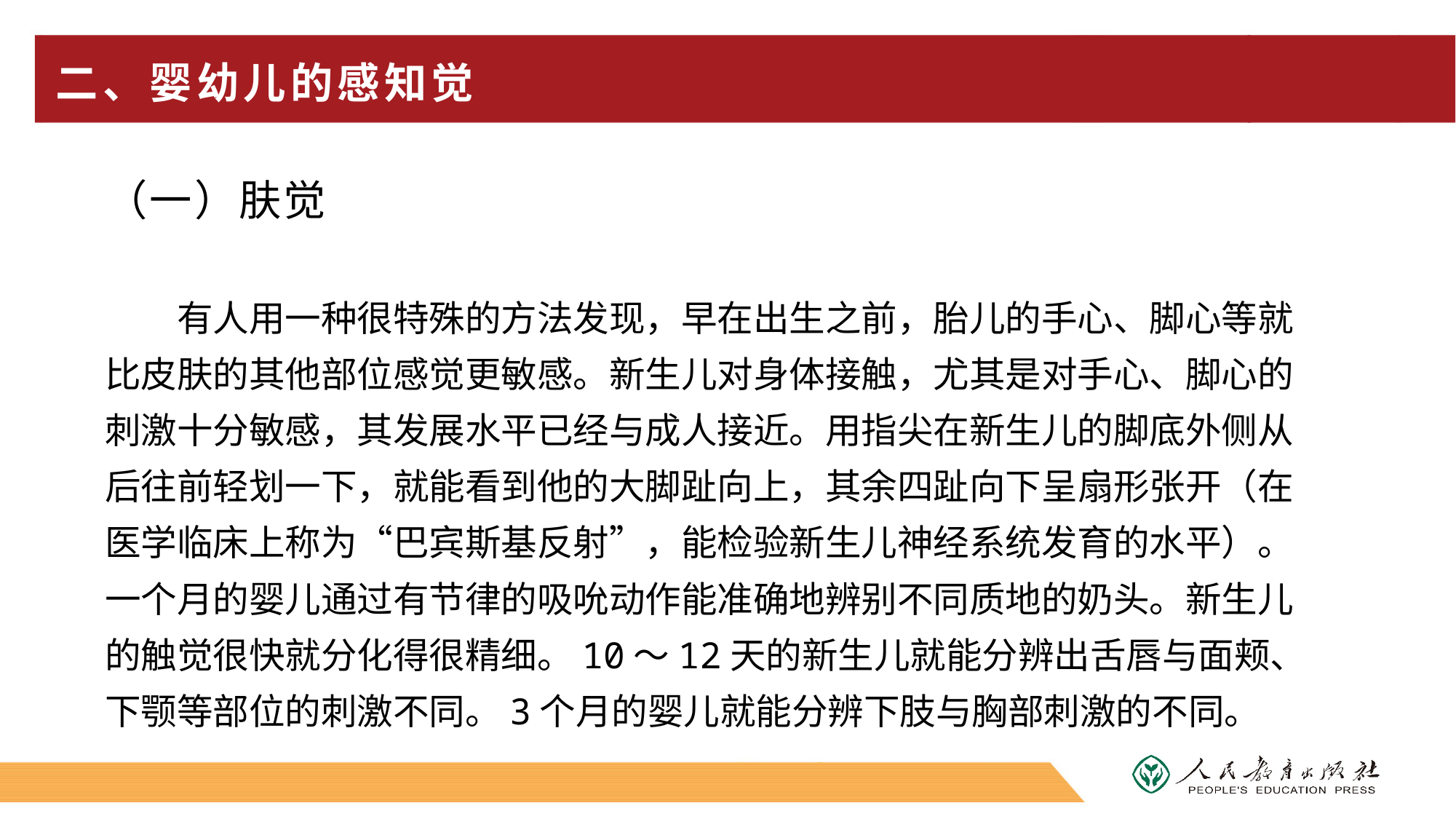

# 二、婴幼儿的感知觉
（一）肤觉
有人用一种很特殊的方法发现，早在出生之前，胎儿的手心、脚心等就比皮肤的其他部位感觉更敏感。新生儿对身体接触，尤其是对手心、脚心的刺激十分敏感，其发展水平已经与成人接近。用指尖在新生儿的脚底外侧从后往前轻划一下，就能看到他的大脚趾向上，其余四趾向下呈扇形张开（在医学临床上称为“巴宾斯基反射”，能检验新生儿神经系统发育的水平）。一个月的婴儿通过有节律的吸吮动作能准确地辨别不同质地的奶头。新生儿的触觉很快就分化得很精细。10～12天的新生儿就能分辨出舌唇与面颊、下颚等部位的刺激不同。3个月的婴儿就能分辨下肢与胸部刺激的不同。